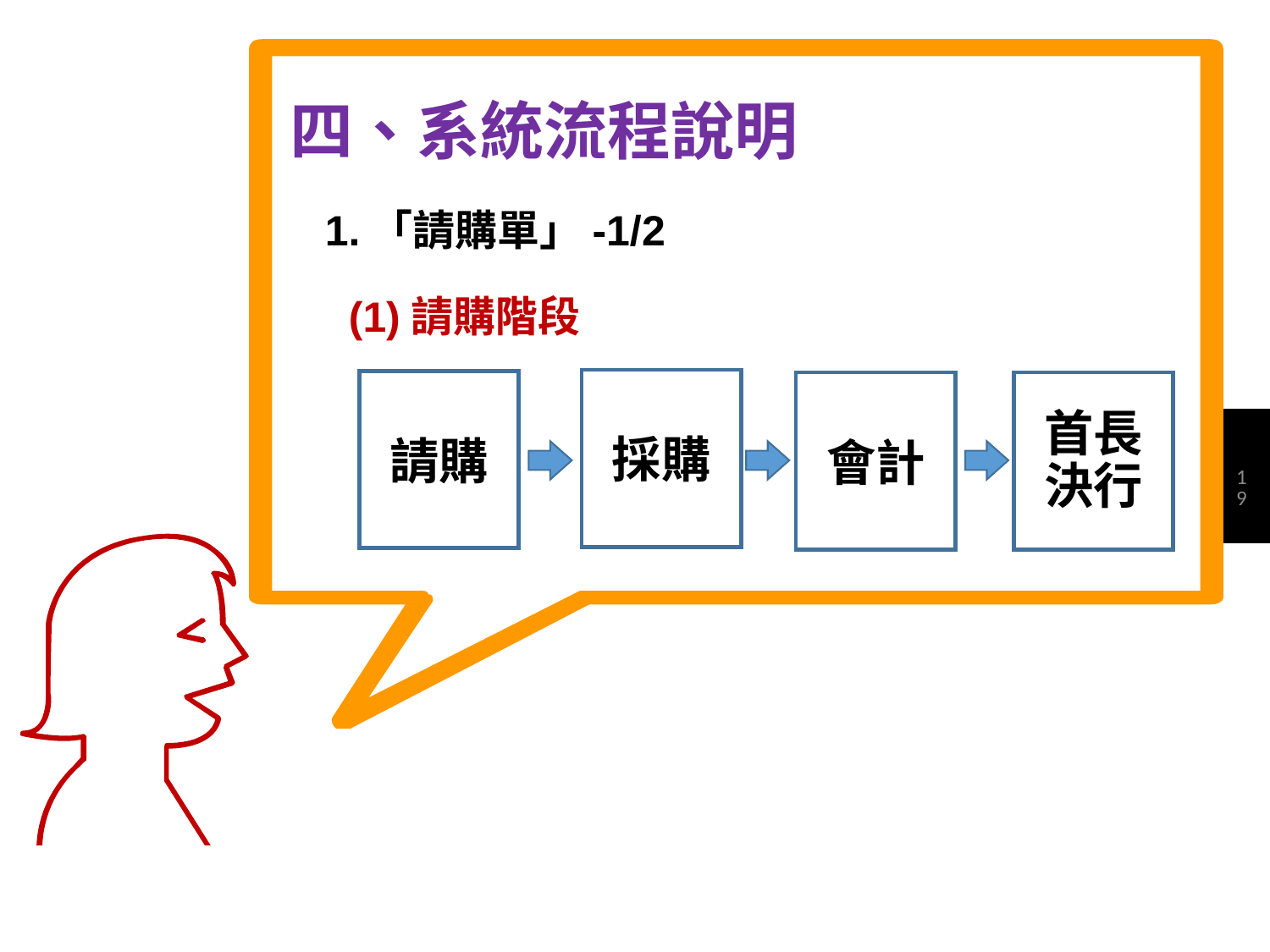

四、系統流程說明
   1.「請購單」-1/2
     (1)請購階段

採購
請購
會計
首長決行

19
100%